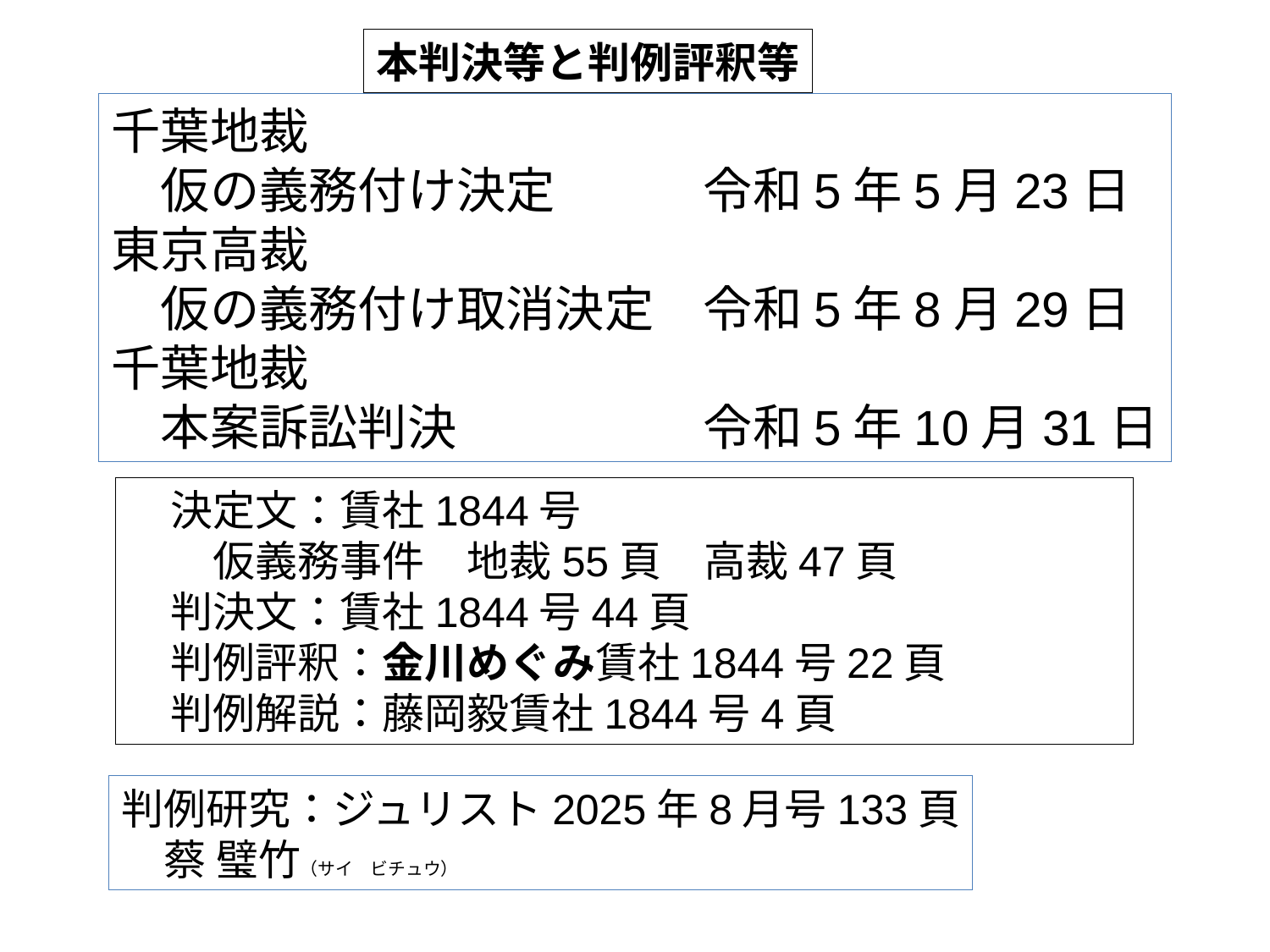

本判決等と判例評釈等
千葉地裁
　仮の義務付け決定　　　令和5年5月23日
東京高裁
　仮の義務付け取消決定　令和5年8月29日
千葉地裁
　本案訴訟判決　　　　　令和5年10月31日
　決定文：賃社1844号
　　仮義務事件　地裁55頁　高裁47頁
　判決文：賃社1844号44頁
　判例評釈：金川めぐみ賃社1844号22頁
　判例解説：藤岡毅賃社1844号4頁
判例研究：ジュリスト2025年8月号133頁
　蔡 璧竹（サイ　ビチュウ）